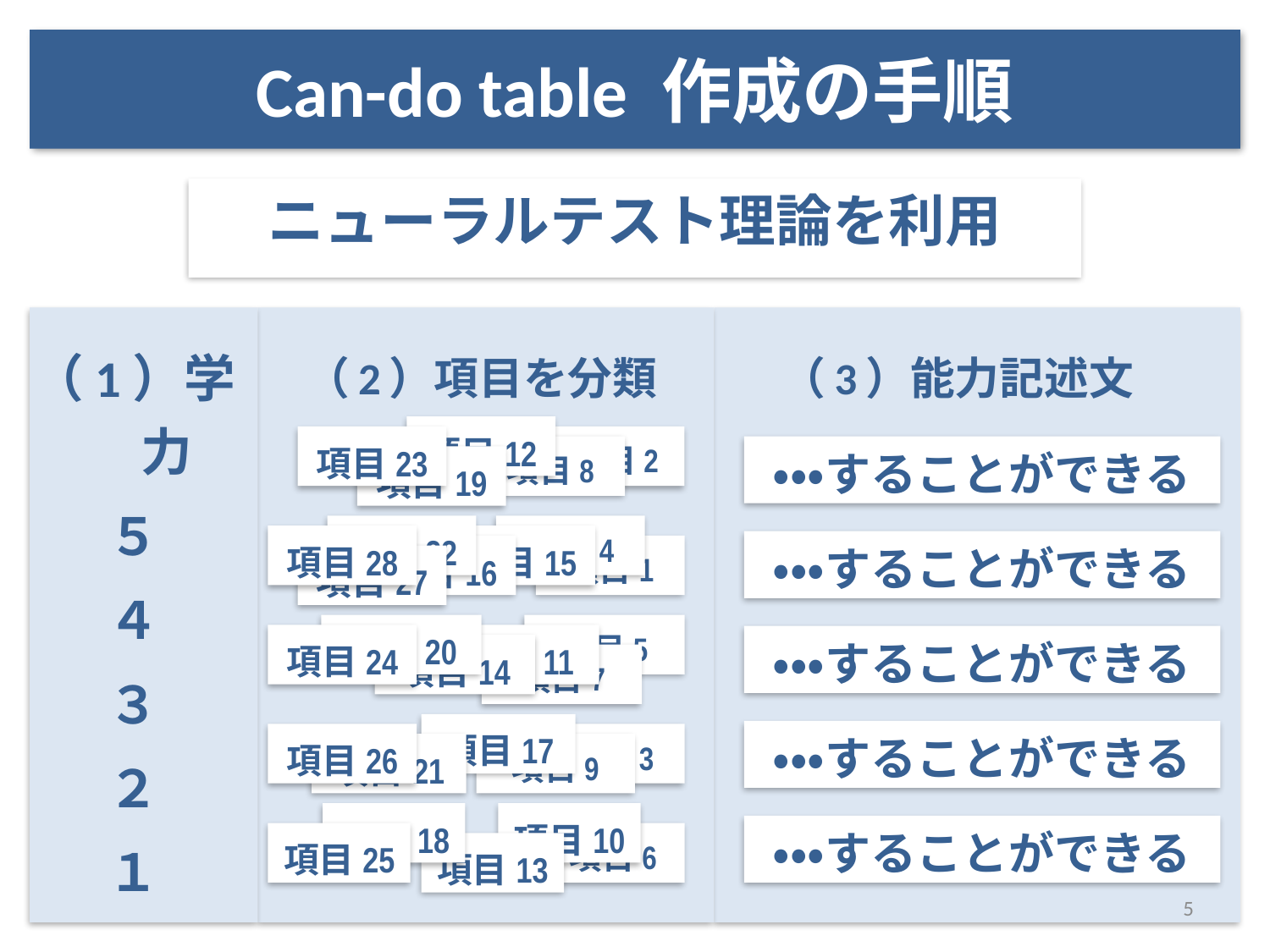

# Can-do table 作成の手順
ニューラルテスト理論を利用

（1）学力
５
４
３
２
１
（2）項目を分類
（3）能力記述文
項目12
項目23
項目2
項目8
項目19
・・・することができる
・・・することができる
・・・することができる
・・・することができる
・・・することができる
項目22
項目4
項目28
項目15
項目16
項目1
項目27
項目20
項目5
項目24
項目11
項目14
項目7
項目17
項目26
項目3
項目21
項目9
項目18
項目10
項目25
項目6
項目13
5